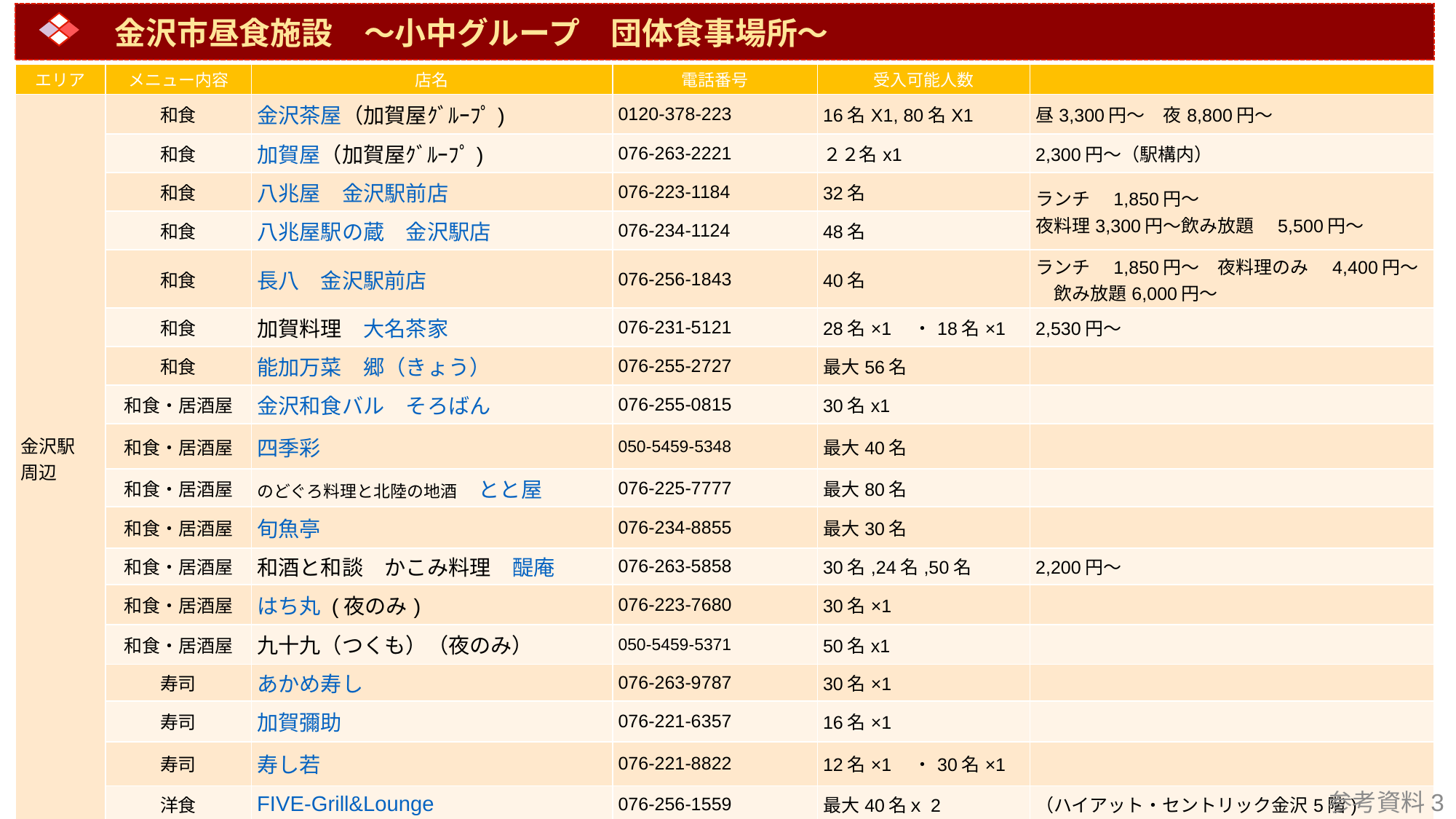

金沢市昼食施設　～小中グループ　団体食事場所～

| エリア | メニュー内容 | 店名 | 電話番号 | 受入可能人数 |  |
| --- | --- | --- | --- | --- | --- |
| 金沢駅 周辺 | 和食 | 金沢茶屋（加賀屋ｸﾞﾙｰﾌﾟ) | 0120-378-223 | 16名X1, 80名X1 | 昼3,300円～　夜8,800円～ |
|  | 和食 | 加賀屋（加賀屋ｸﾞﾙｰﾌﾟ) | 076-263-2221 | ２２名x1 | 2,300円～（駅構内） |
|  | 和食 | 八兆屋　金沢駅前店 | 076-223-1184 | 32名 | ランチ　1,850円～ 夜料理3,300円～飲み放題　5,500円～ |
|  | 和食 | 八兆屋駅の蔵　金沢駅店 | 076-234-1124 | 48名 |  |
|  | 和食 | 長八　金沢駅前店 | 076-256-1843 | 40名 | ランチ　1,850円～　夜料理のみ　4,400円～　飲み放題6,000円～ |
|  | 和食 | 加賀料理　大名茶家 | 076-231-5121 | 28名×1　・18名×1 | 2,530円～ |
|  | 和食 | 能加万菜　郷（きょう） | 076-255-2727 | 最大56名 |  |
|  | 和食・居酒屋 | 金沢和食バル　そろばん | 076-255-0815 | 30名x1 |  |
|  | 和食・居酒屋 | 四季彩 | 050-5459-5348 | 最大40名 |  |
|  | 和食・居酒屋 | のどぐろ料理と北陸の地酒　とと屋 | 076-225-7777 | 最大80名 |  |
|  | 和食・居酒屋 | 旬魚亭 | 076-234-8855 | 最大30名 |  |
|  | 和食・居酒屋 | 和酒と和談　かこみ料理　醍庵 | 076-263-5858 | 30名,24名,50名 | 2,200円～ |
|  | 和食・居酒屋 | はち丸 (夜のみ) | 076-223-7680 | 30名×1 |  |
|  | 和食・居酒屋 | 九十九（つくも）（夜のみ） | 050-5459-5371 | 50名x1 |  |
|  | 寿司 | あかめ寿し | 076-263-9787 | 30名×1 |  |
|  | 寿司 | 加賀彌助 | 076-221-6357 | 16名×1 |  |
|  | 寿司 | 寿し若 | 076-221-8822 | 12名×1　・30名×1 |  |
|  | 洋食 | FIVE-Grill&Lounge | 076-256-1559 | 最大40名ｘ2 | （ハイアット・セントリック金沢5階) |
団体向け食事施設情報
参考資料3